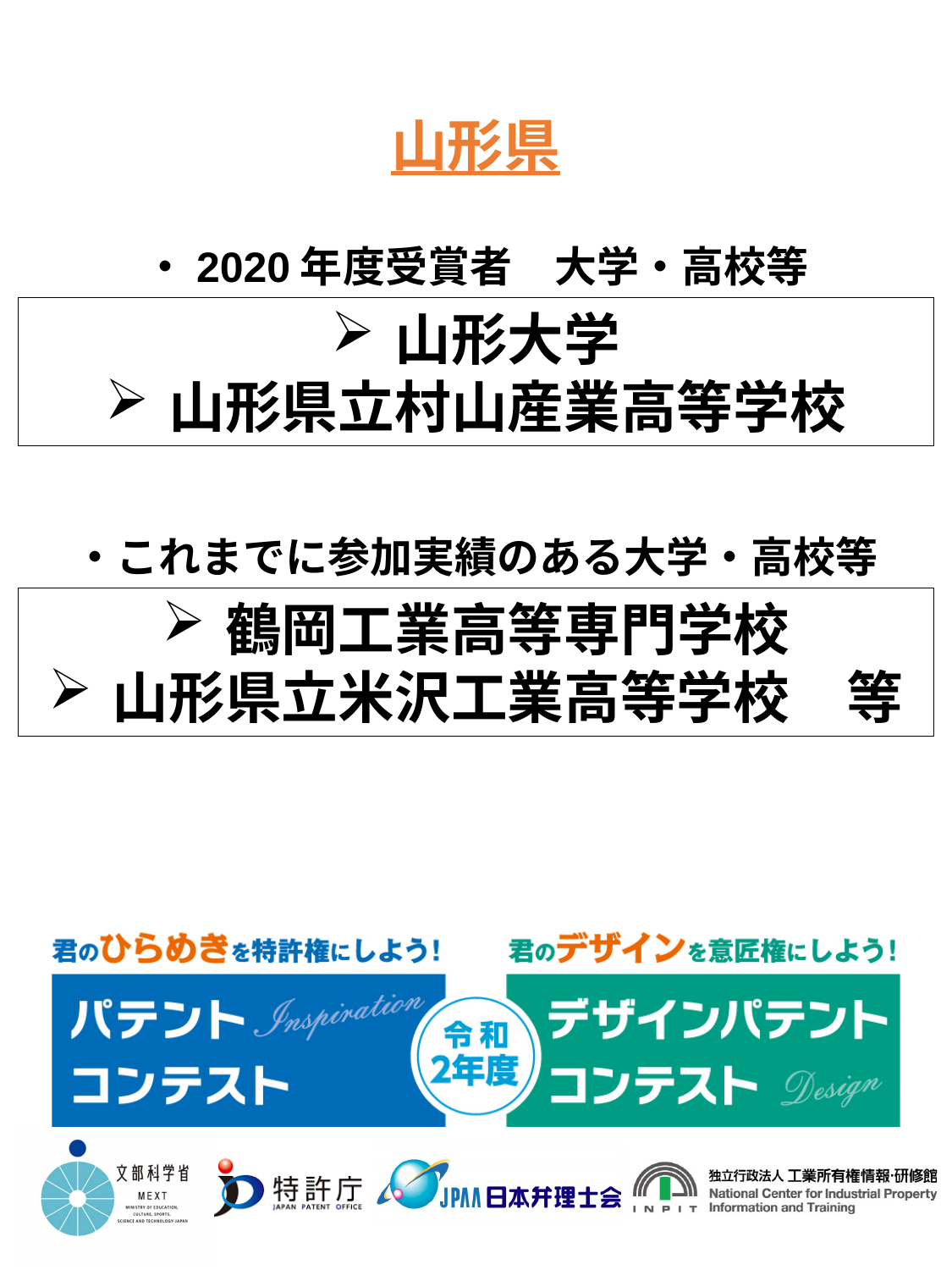

山形県
・2020年度受賞者　大学・高校等
山形大学
山形県立村山産業高等学校
・これまでに参加実績のある大学・高校等
鶴岡工業高等専門学校
山形県立米沢工業高等学校　等